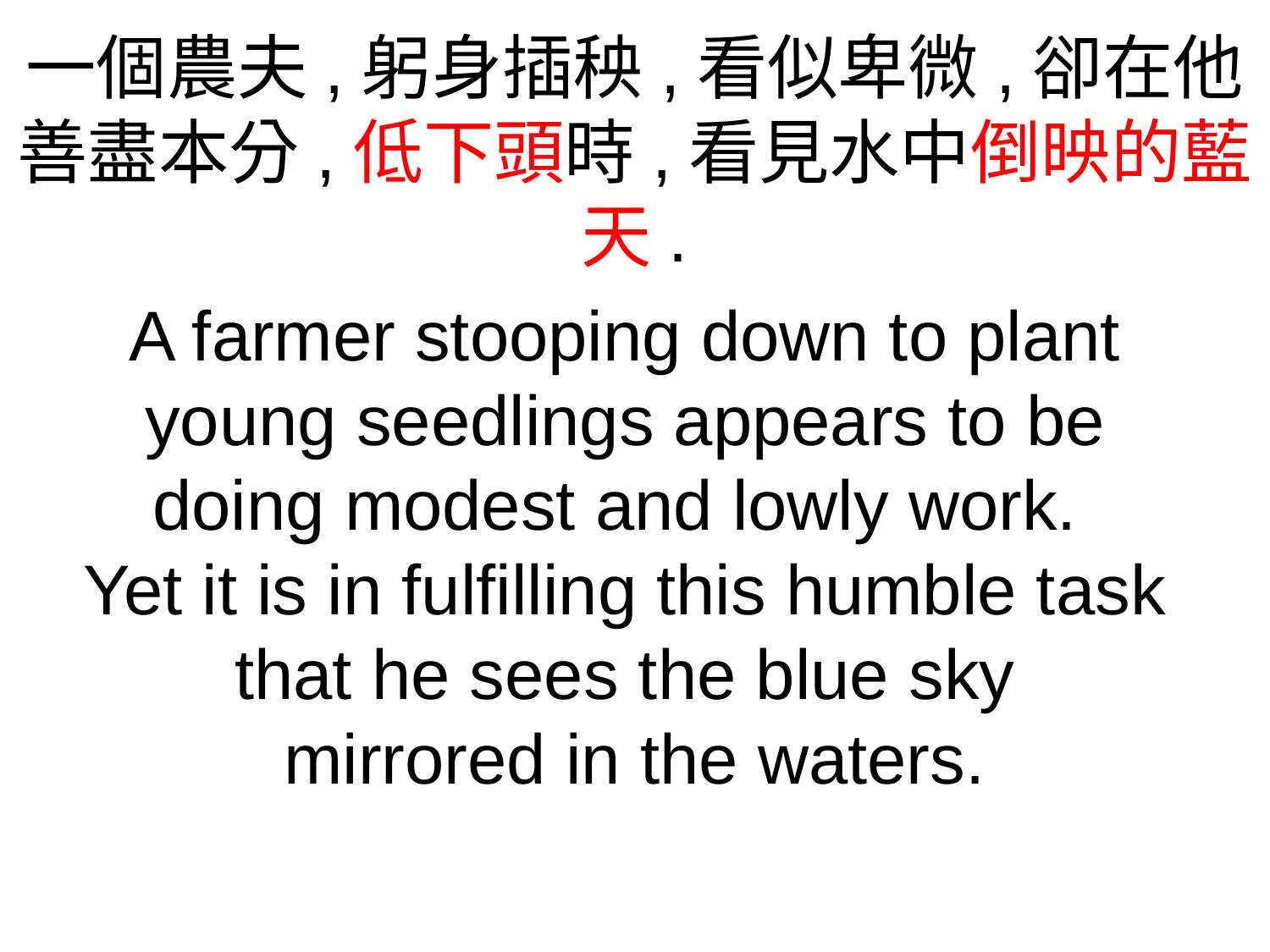

一個農夫,躬身插秧,看似卑微,卻在他善盡本分,低下頭時,看見水中倒映的藍天.
A farmer stooping down to plant
young seedlings appears to be
doing modest and lowly work.
Yet it is in fulfilling this humble task
that he sees the blue sky
mirrored in the waters.